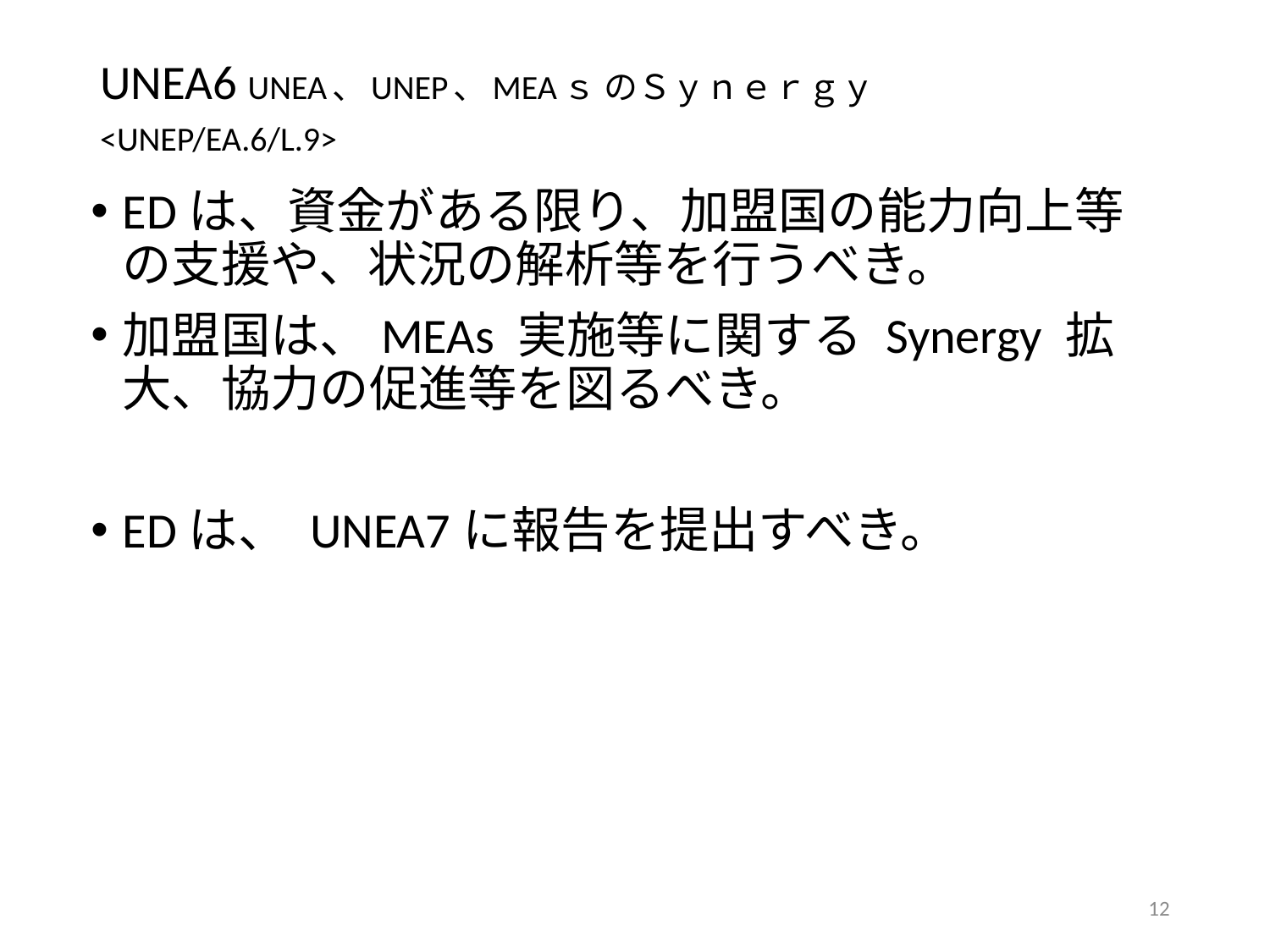

# UNEA6 UNEA、UNEP、MEAｓ のＳｙｎｅｒｇｙ <UNEP/EA.6/L.9>
EDは、資金がある限り、加盟国の能力向上等の支援や、状況の解析等を行うべき。
加盟国は、MEAs 実施等に関する Synergy 拡大、協力の促進等を図るべき。

EDは、 UNEA7に報告を提出すべき。

12